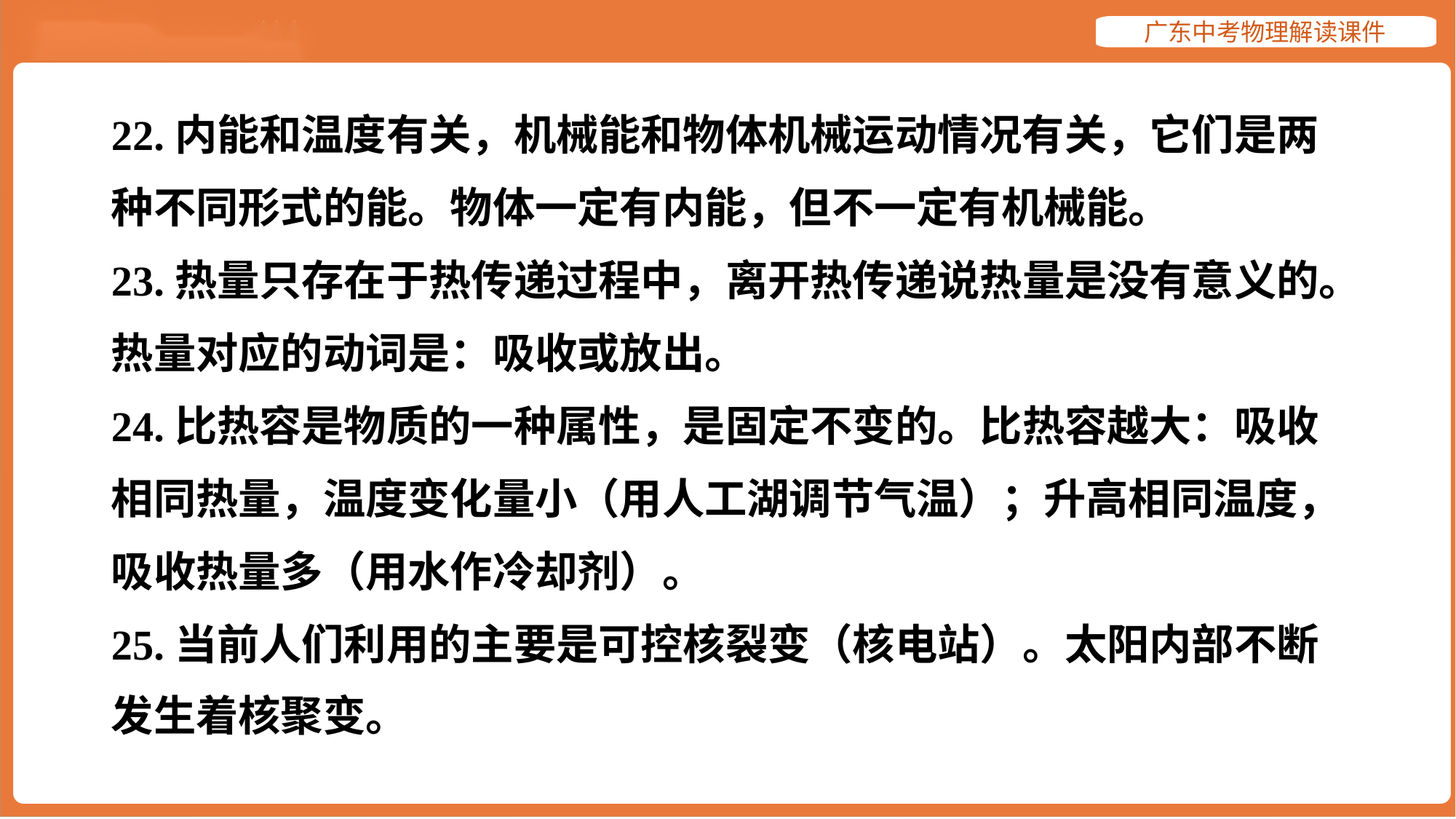

22.内能和温度有关，机械能和物体机械运动情况有关，它们是两
种不同形式的能。物体一定有内能，但不一定有机械能。
23.热量只存在于热传递过程中，离开热传递说热量是没有意义的。
热量对应的动词是：吸收或放出。
24.比热容是物质的一种属性，是固定不变的。比热容越大：吸收
相同热量，温度变化量小（用人工湖调节气温）；升高相同温度，
吸收热量多（用水作冷却剂）。
25.当前人们利用的主要是可控核裂变（核电站）。太阳内部不断
发生着核聚变。#25